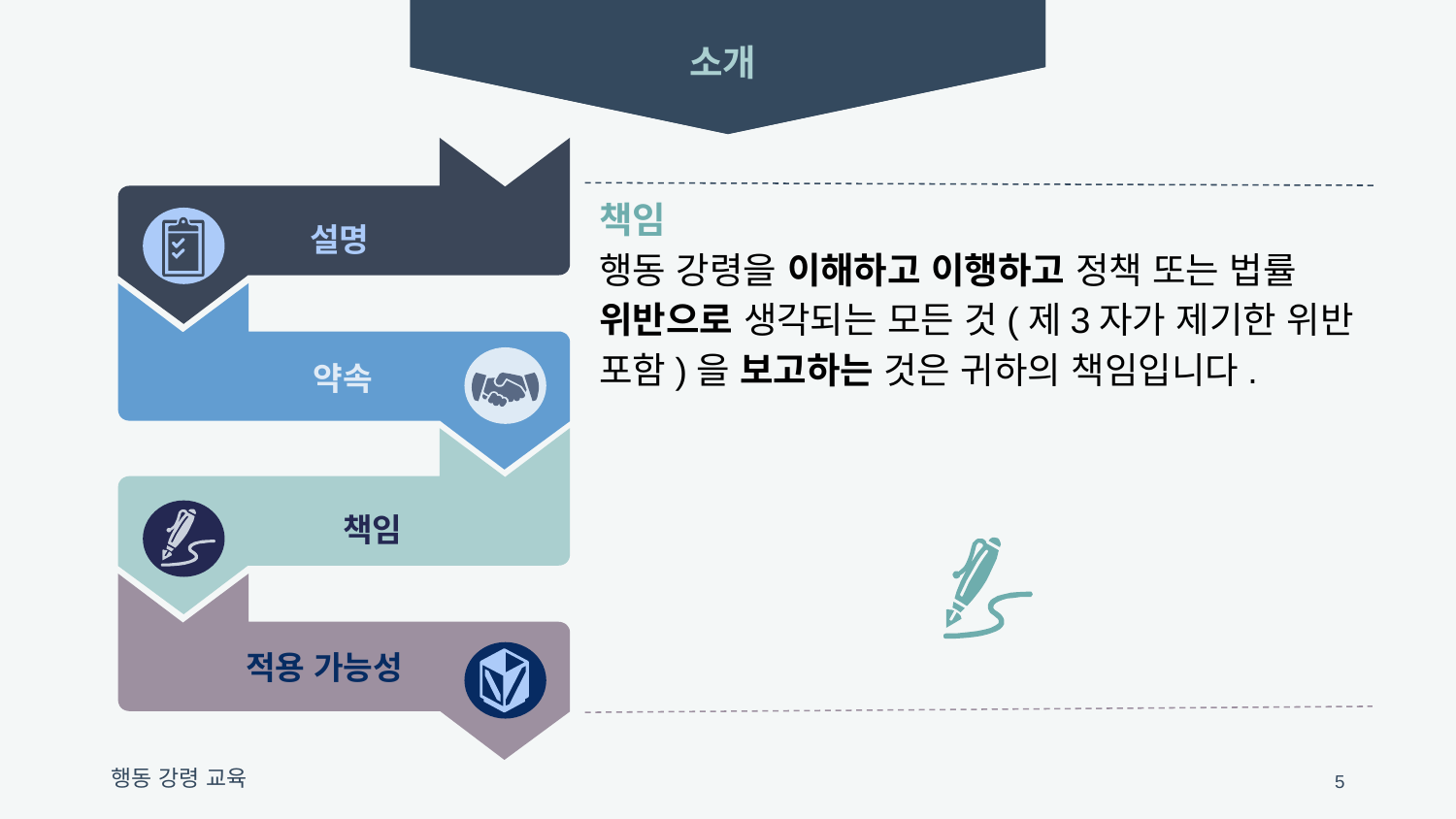

소개

설명

약속

책임

적용 가능성
책임
행동 강령을 이해하고 이행하고 정책 또는 법률 위반으로 생각되는 모든 것(제3자가 제기한 위반 포함)을 보고하는 것은 귀하의 책임입니다.

5